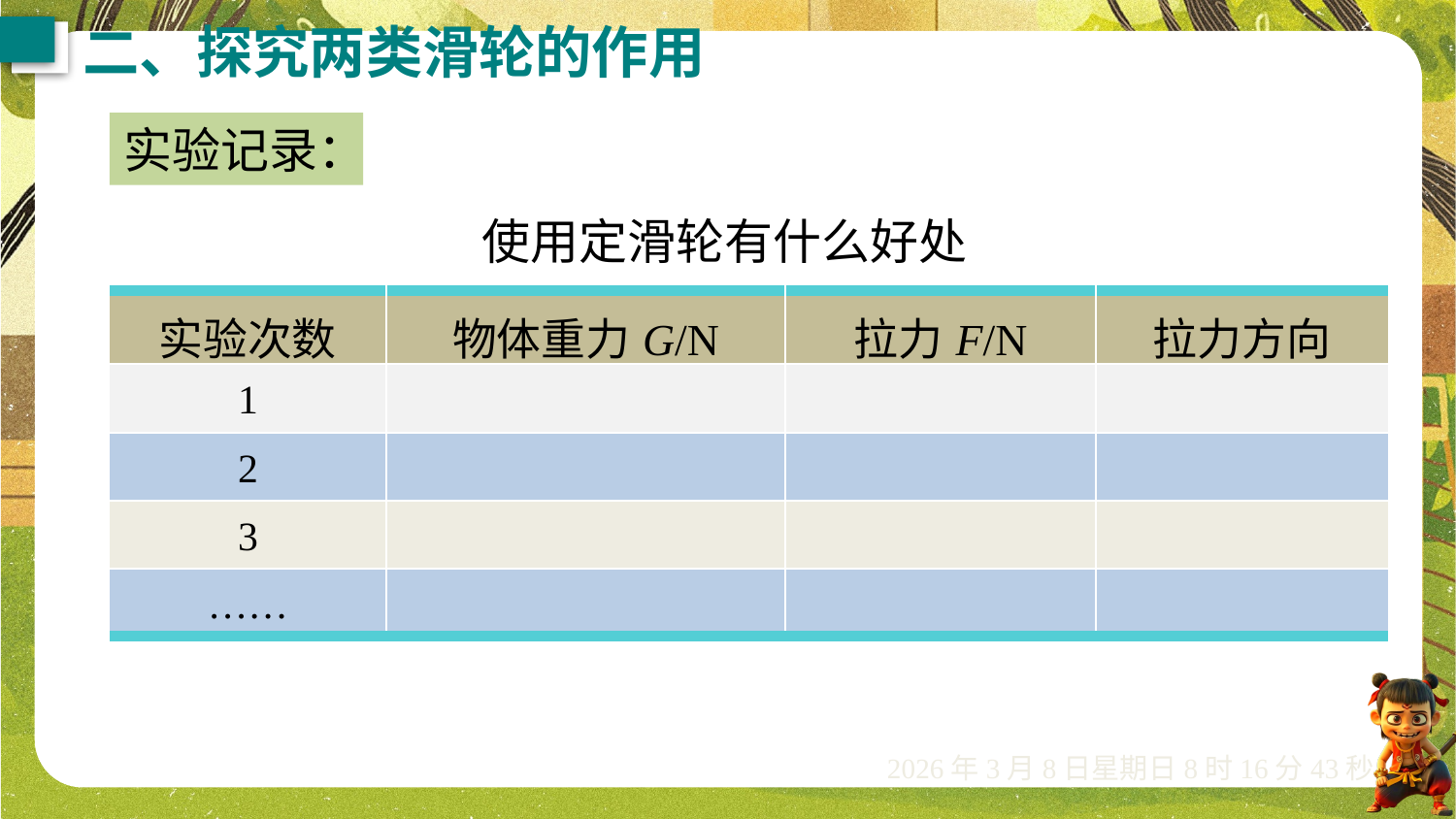

二、探究两类滑轮的作用

实验记录：
使用定滑轮有什么好处
| 实验次数 | 物体重力G/N | 拉力F/N | 拉力方向 |
| --- | --- | --- | --- |
| 1 |  |  |  |
| 2 |  |  |  |
| 3 |  |  |  |
| …… |  |  |  |